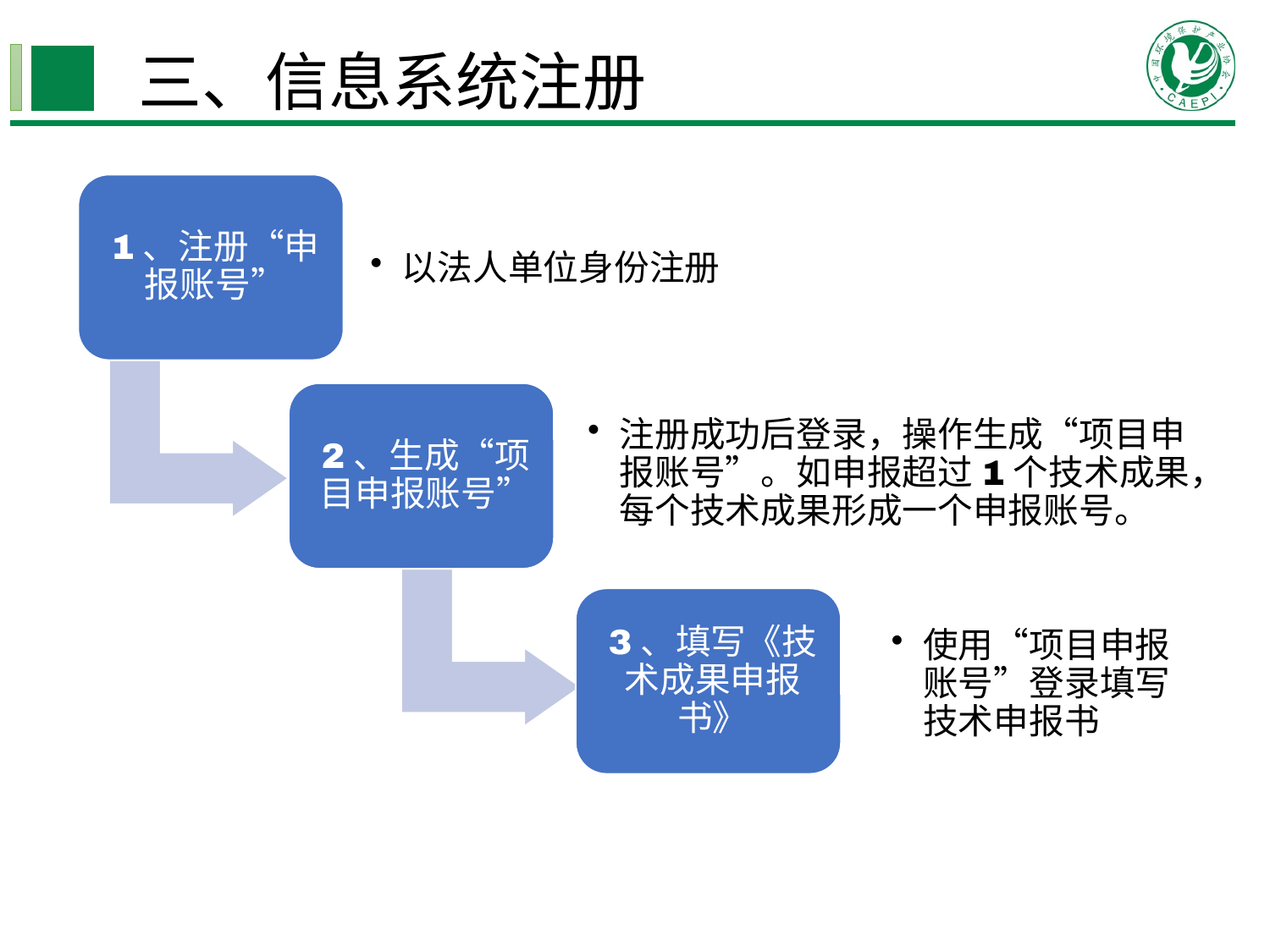

# 三、信息系统注册
1、注册“申报账号”
以法人单位身份注册
2、生成“项目申报账号”
注册成功后登录，操作生成“项目申报账号”。如申报超过1个技术成果，每个技术成果形成一个申报账号。
3、填写《技术成果申报书》
使用“项目申报账号”登录填写技术申报书